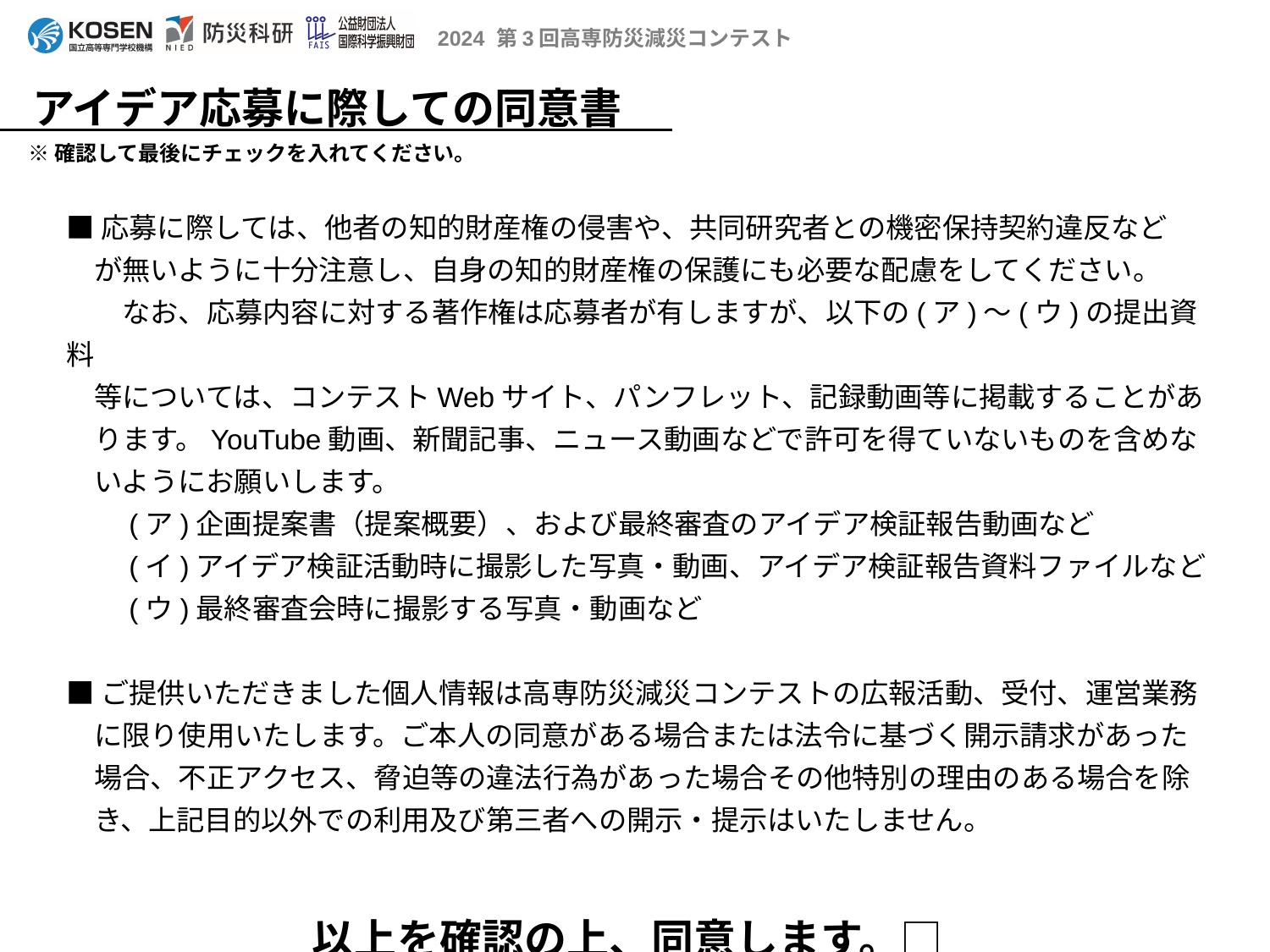

アイデア応募に際しての同意書
※確認して最後にチェックを入れてください。
■応募に際しては、他者の知的財産権の侵害や、共同研究者との機密保持契約違反など
　が無いように十分注意し、自身の知的財産権の保護にも必要な配慮をしてください。
　　なお、応募内容に対する著作権は応募者が有しますが、以下の(ア)～(ウ)の提出資料
　等については、コンテストWebサイト、パンフレット、記録動画等に掲載することがあ
　ります。YouTube動画、新聞記事、ニュース動画などで許可を得ていないものを含めな
　いようにお願いします。
　　(ア)企画提案書（提案概要）、および最終審査のアイデア検証報告動画など
　　(イ)アイデア検証活動時に撮影した写真・動画、アイデア検証報告資料ファイルなど
　　(ウ)最終審査会時に撮影する写真・動画など

■ご提供いただきました個人情報は高専防災減災コンテストの広報活動、受付、運営業務
　に限り使用いたします。ご本人の同意がある場合または法令に基づく開示請求があった
　場合、不正アクセス、脅迫等の違法行為があった場合その他特別の理由のある場合を除
　き、上記目的以外での利用及び第三者への開示・提示はいたしません。

　　　　　 以上を確認の上、同意します。□